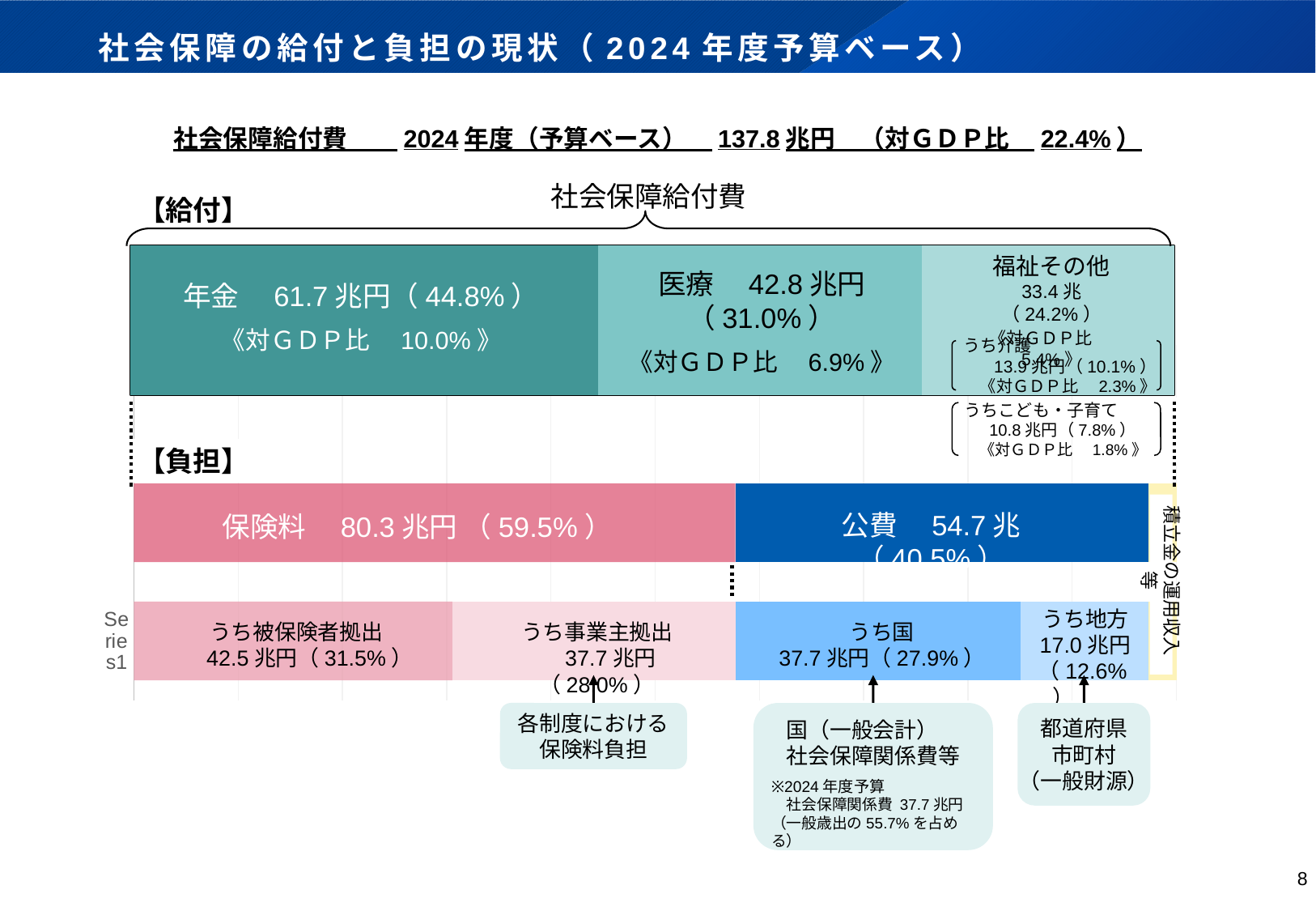

# 社会保障の給付と負担の現状（2024年度予算ベース）
社会保障給付費　　2024年度（予算ベース）　137.8兆円　（対ＧＤＰ比　22.4%）
社会保障給付費
【給付】

### Chart

| Category | 年金 | 医療 | 福祉 |
|---|---|---|---|
| 134.27979999999999 | 60.1376 | 41.6264 | 32.5158 |
医療　42.8兆円（31.0%）
《対ＧＤＰ比　6.9%》
年金　61.7兆円（44.8%）
《対ＧＤＰ比　10.0%》
福祉その他
33.4兆（24.2%）
《対ＧＤＰ比　5.4%》

### Chart

| Category | 保険料 |  | 公費（国庫） | 公費（地方） |  |
|---|---|---|---|---|---|
|  | 41.00450802226865 | 36.47951788055081 | 36.74003650184856 | 16.423063073428548 | 3.632671277218435 |
|  | 77.48402590281945 | None | 53.163099575277116 | None | 3.632671277218435 |
|  | None | None | None | None | None |
 うち介護
         13.9兆円（10.1%）
　  《対ＧＤＰ比　2.3%》

 うちこども・子育て
        10.8兆円（7.8%）
　《対ＧＤＰ比　1.8%》
【負担】
積立金の運用収入等
公費　54.7兆 （40.5%）
保険料　80.3兆円 （59.5%）
うち地方
17.0兆円
（12.6%）
うち被保険者拠出
　42.5兆円（31.5%）
うち事業主拠出
　37.7兆円（28.0%）
うち国
37.7兆円（27.9%）

各制度における
保険料負担
国（一般会計）　
社会保障関係費等

※2024年度予算
　社会保障関係費 37.7兆円（一般歳出の55.7%を占める）
都道府県
市町村
（一般財源）
8